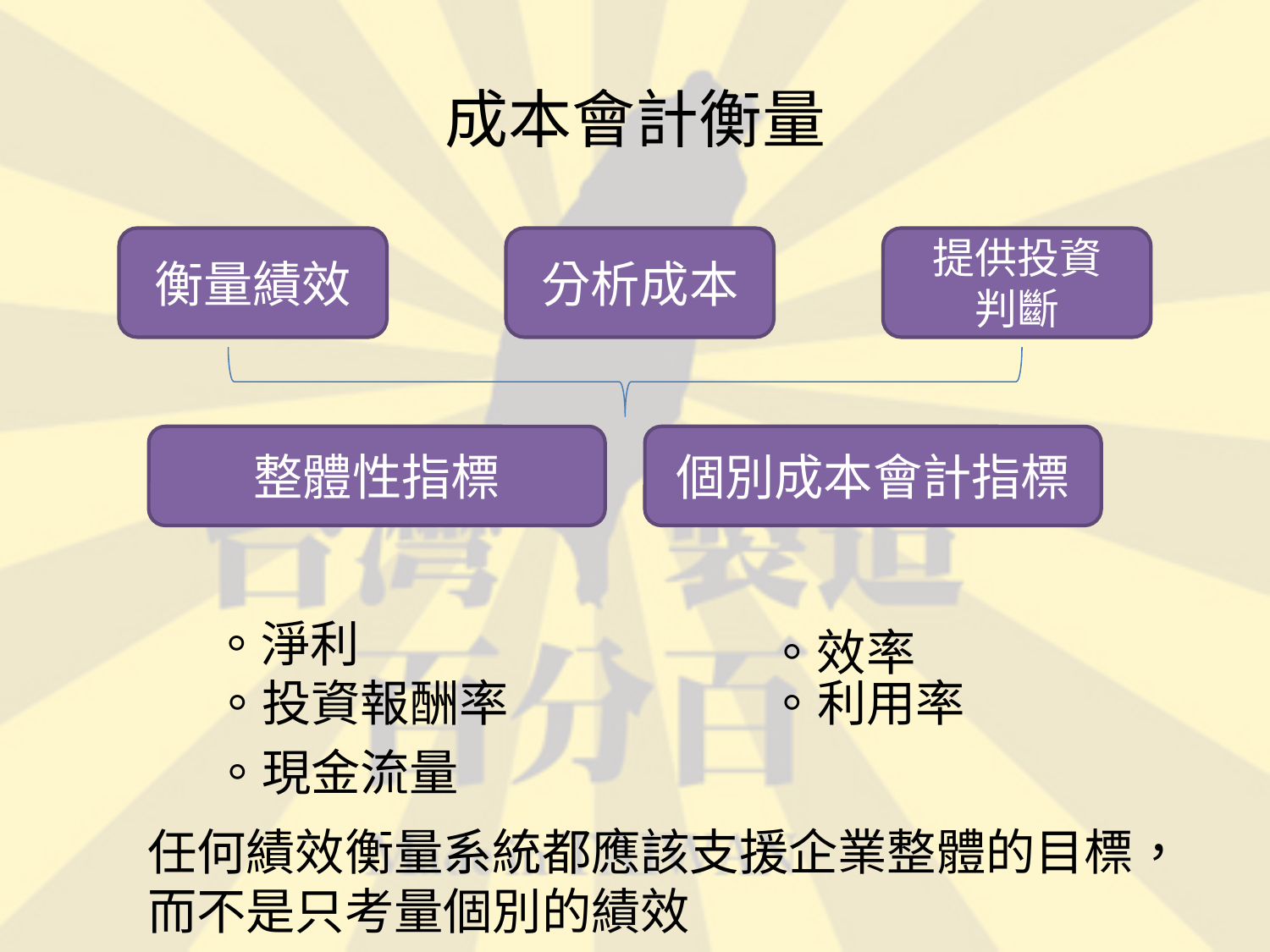

# 成本會計衡量
衡量績效
分析成本
提供投資
判斷
整體性指標
個別成本會計指標
。淨利
。效率
。投資報酬率
。利用率
。現金流量
任何績效衡量系統都應該支援企業整體的目標，
而不是只考量個別的績效